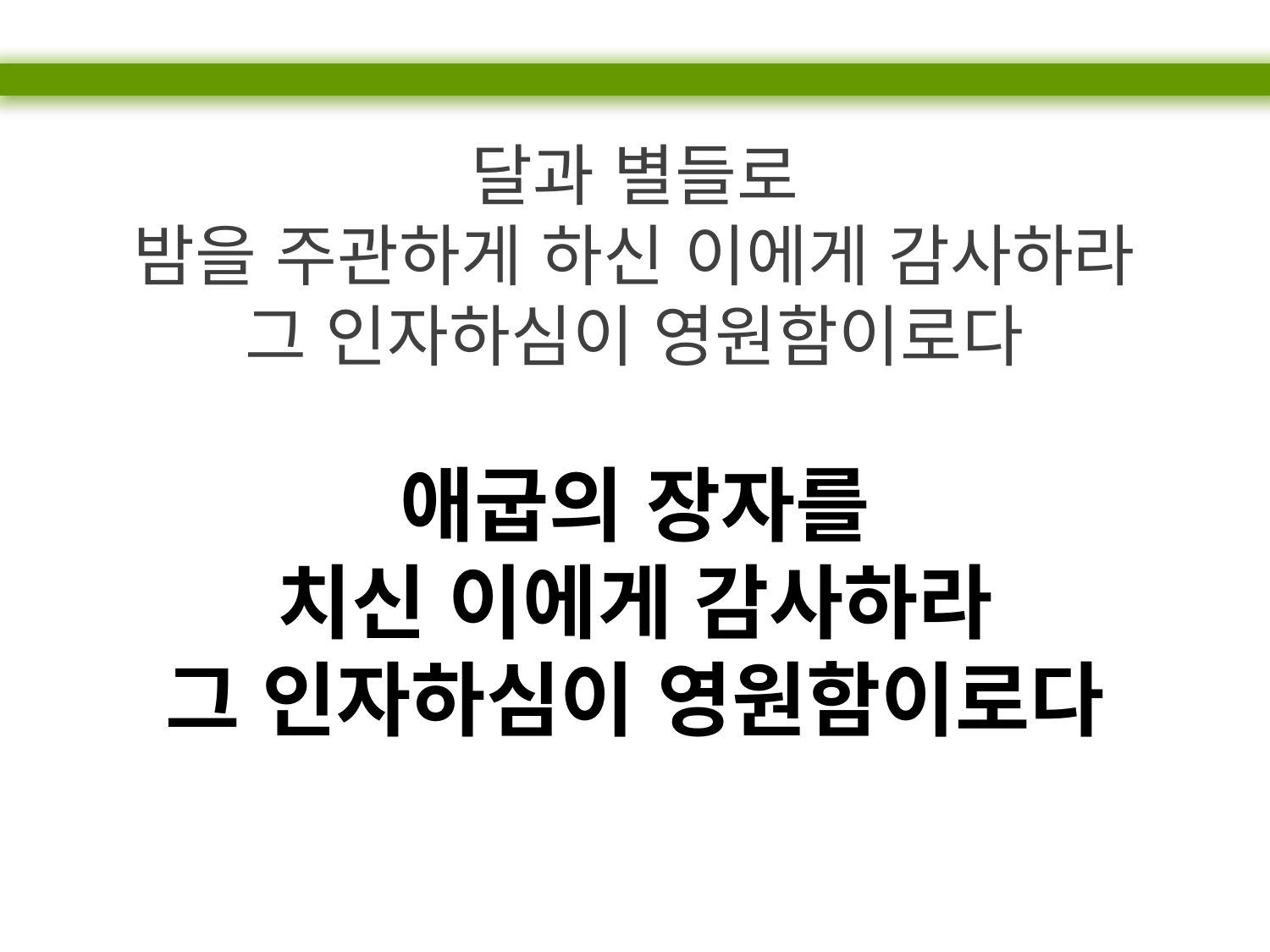

달과 별들로
밤을 주관하게 하신 이에게 감사하라
그 인자하심이 영원함이로다
애굽의 장자를
치신 이에게 감사하라
그 인자하심이 영원함이로다